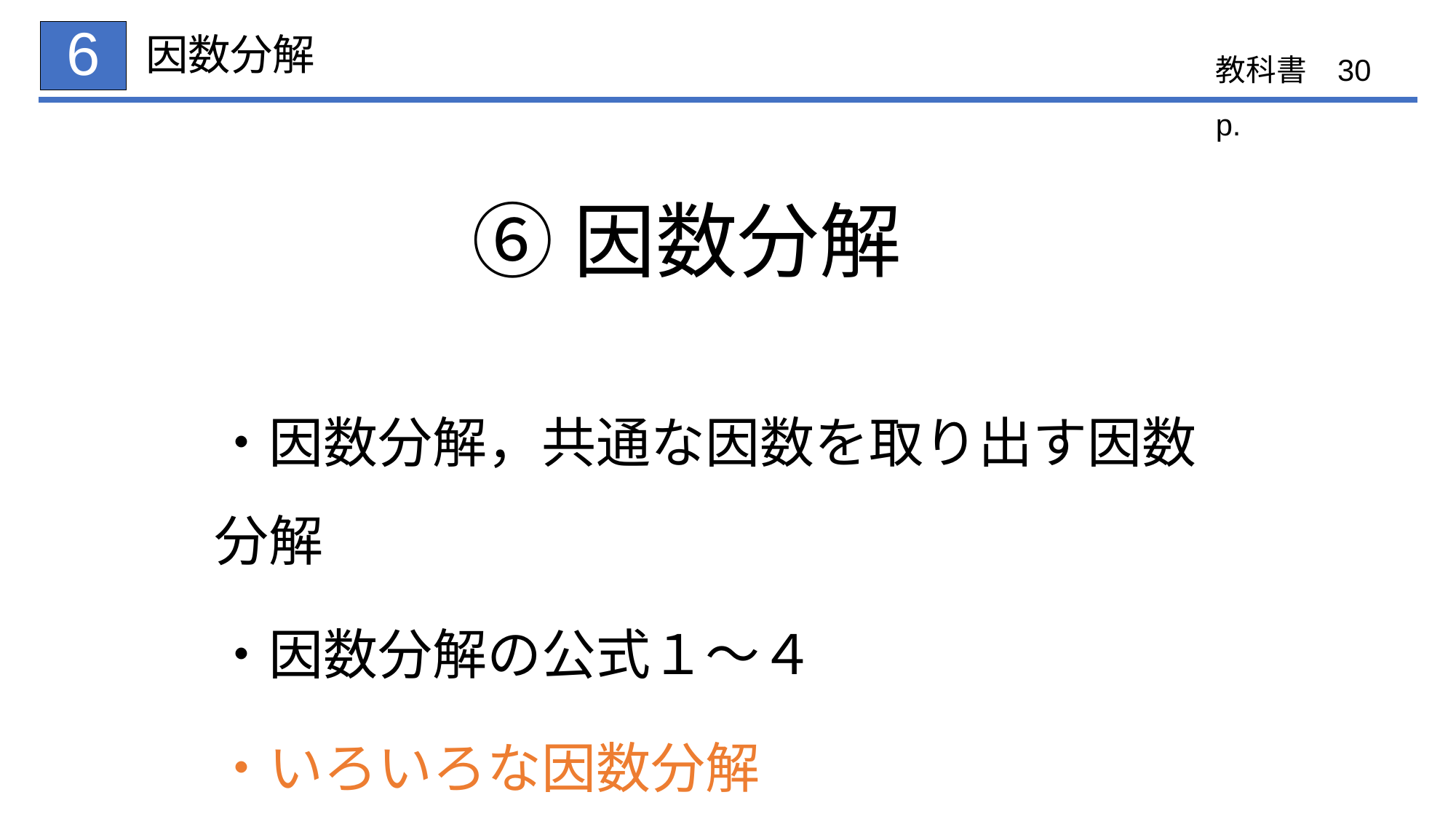

6
# 因数分解
30
⑥因数分解
・因数分解，共通な因数を取り出す因数分解
・因数分解の公式１～４
・いろいろな因数分解